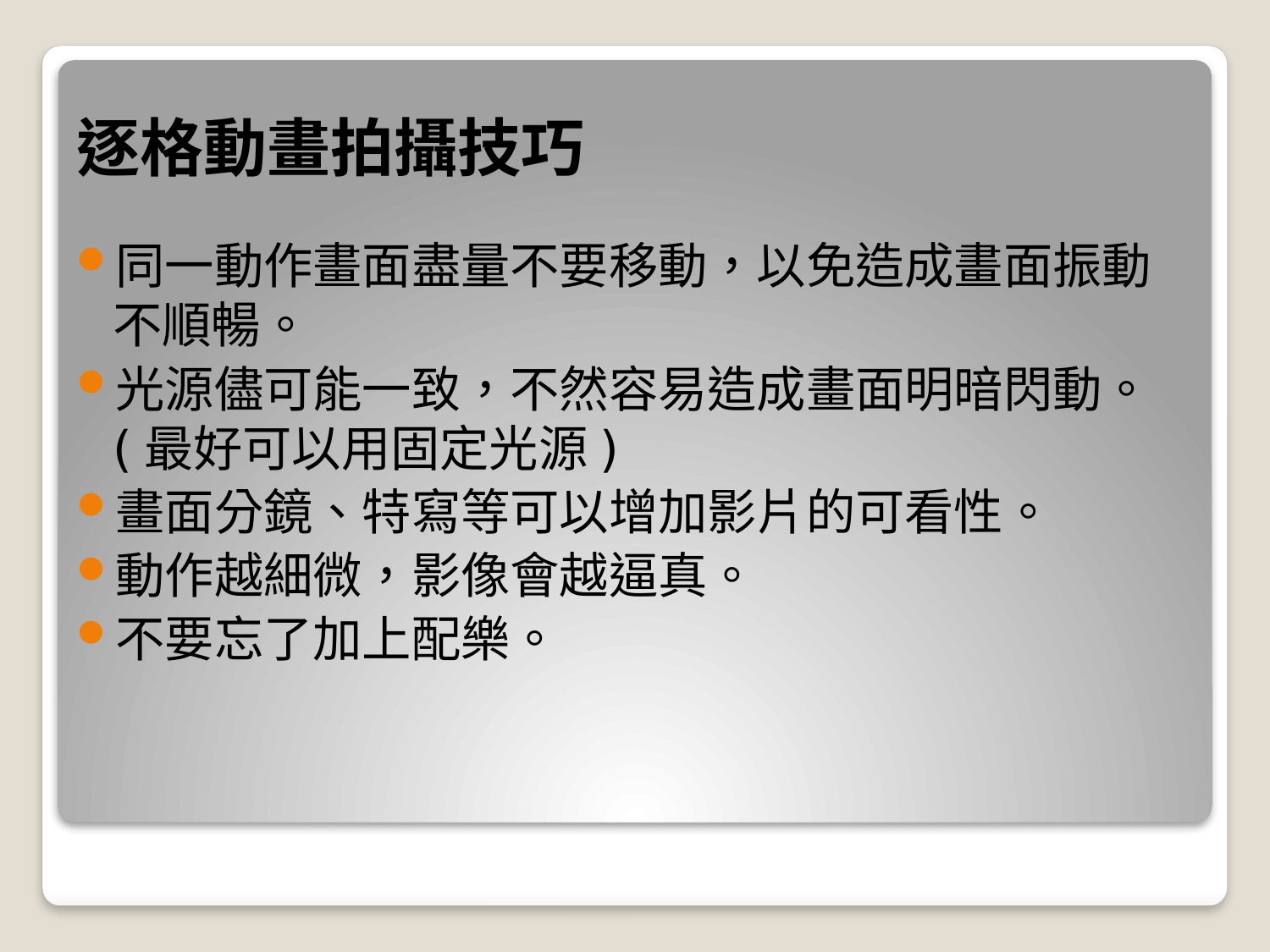

# 逐格動畫拍攝技巧
同一動作畫面盡量不要移動，以免造成畫面振動不順暢。
光源儘可能一致，不然容易造成畫面明暗閃動。(最好可以用固定光源)
畫面分鏡、特寫等可以增加影片的可看性。
動作越細微，影像會越逼真。
不要忘了加上配樂。